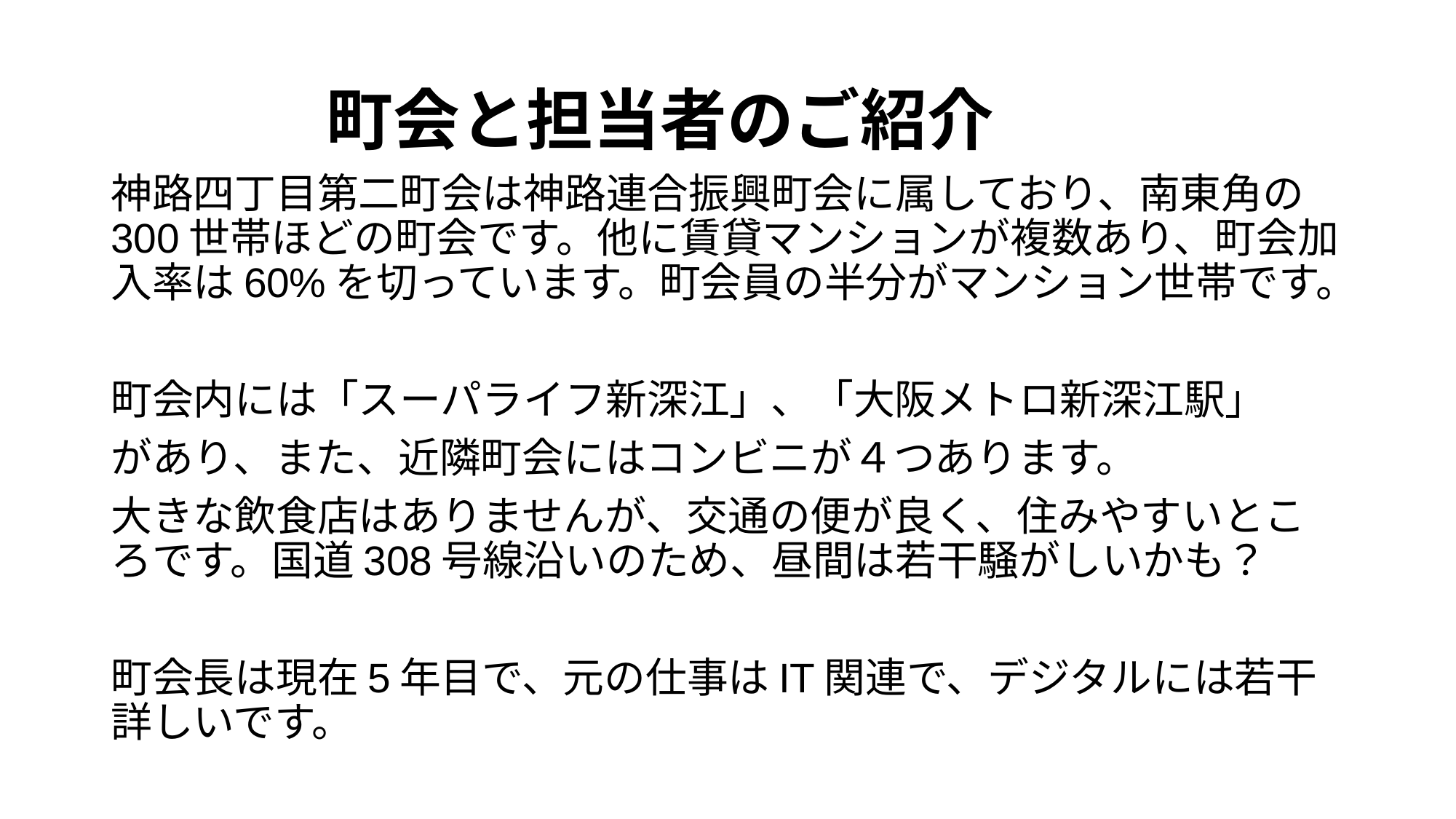

# 町会と担当者のご紹介
神路四丁目第二町会は神路連合振興町会に属しており、南東角の300世帯ほどの町会です。他に賃貸マンションが複数あり、町会加入率は60%を切っています。町会員の半分がマンション世帯です。

町会内には「スーパライフ新深江」、「大阪メトロ新深江駅」
があり、また、近隣町会にはコンビニが４つあります。
大きな飲食店はありませんが、交通の便が良く、住みやすいところです。国道308号線沿いのため、昼間は若干騒がしいかも？

町会長は現在5年目で、元の仕事はIT関連で、デジタルには若干詳しいです。